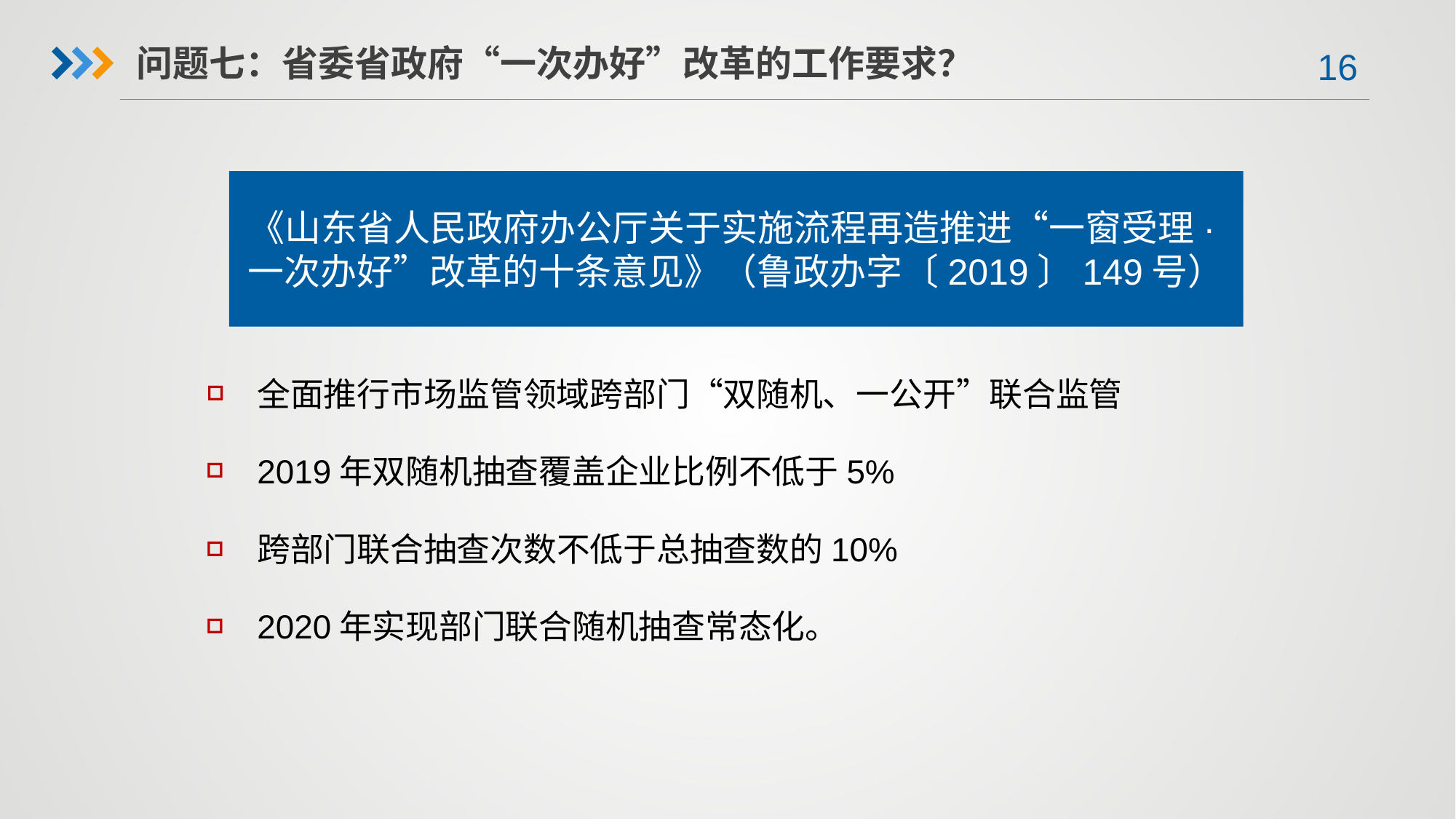

问题七：省委省政府“一次办好”改革的工作要求？
《山东省人民政府办公厅关于实施流程再造推进“一窗受理·一次办好”改革的十条意见》（鲁政办字〔2019〕149号）
全面推行市场监管领域跨部门“双随机、一公开”联合监管
2019年双随机抽查覆盖企业比例不低于5%
跨部门联合抽查次数不低于总抽查数的10%
2020年实现部门联合随机抽查常态化。
□
□
□
□